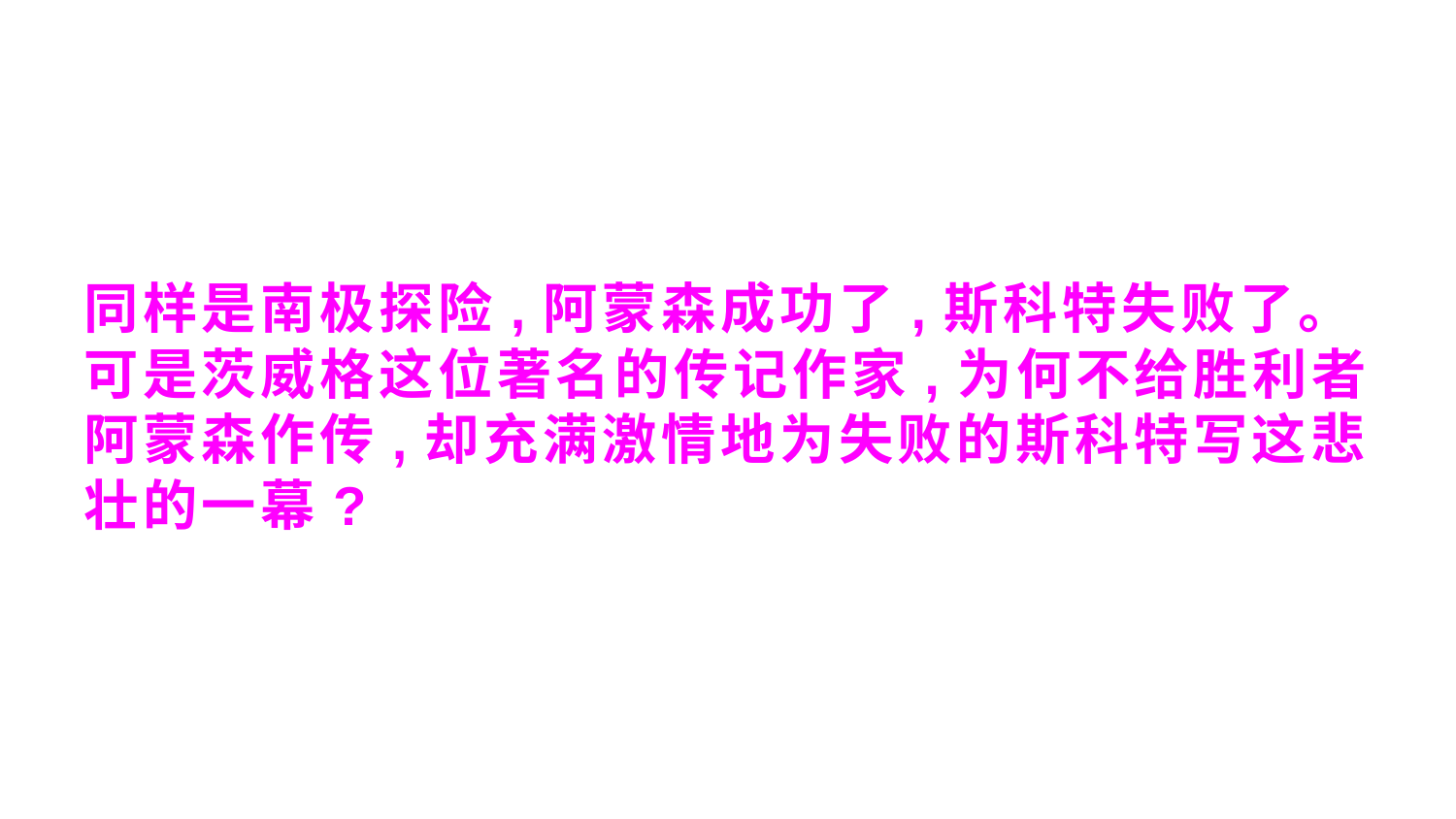

# 同样是南极探险,阿蒙森成功了,斯科特失败了。可是茨威格这位著名的传记作家,为何不给胜利者阿蒙森作传,却充满激情地为失败的斯科特写这悲壮的一幕?